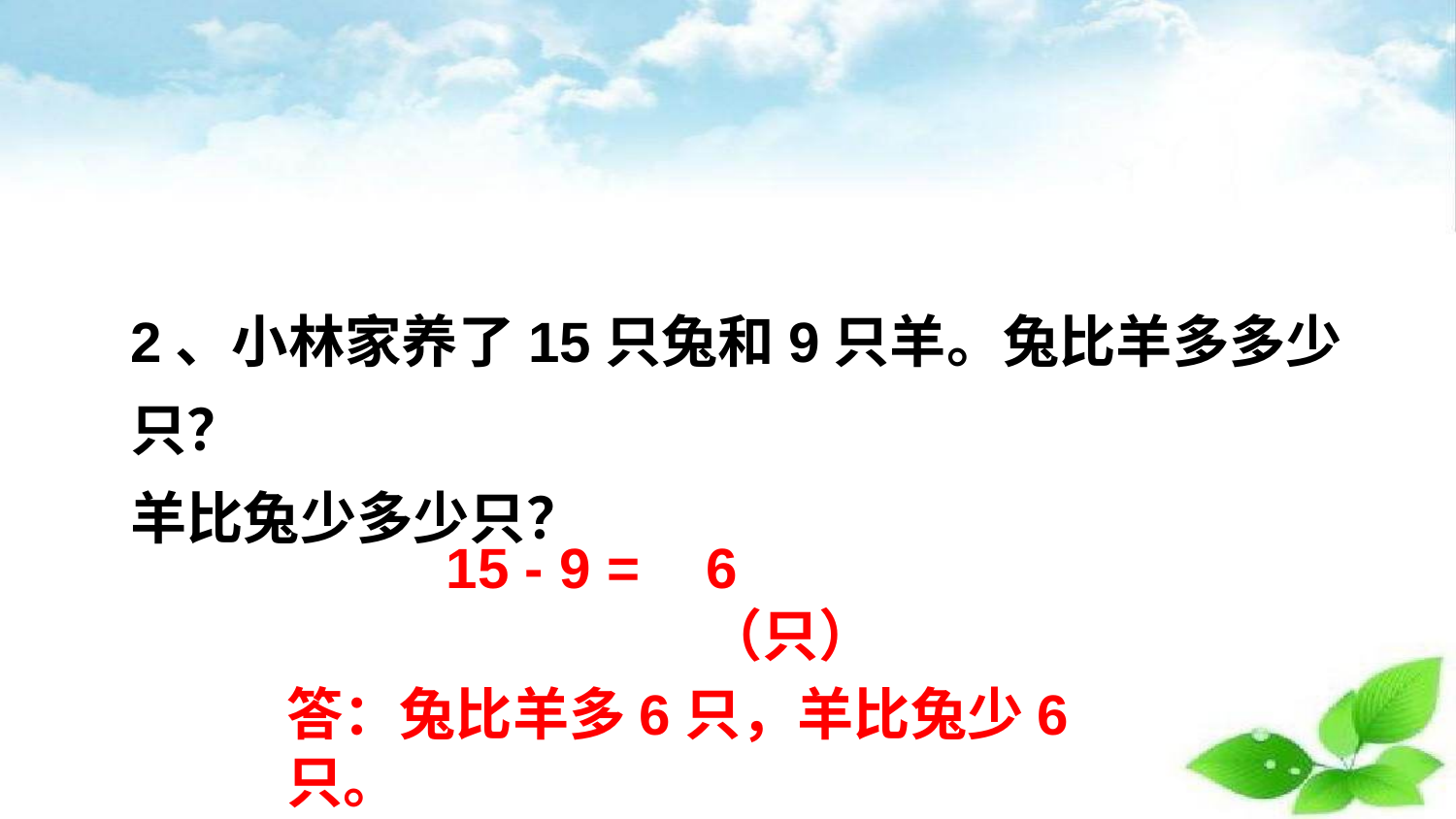

2、小林家养了15只兔和9只羊。兔比羊多多少只？
羊比兔少多少只？
15 - 9 =
6（只）
答：兔比羊多6只，羊比兔少6只。